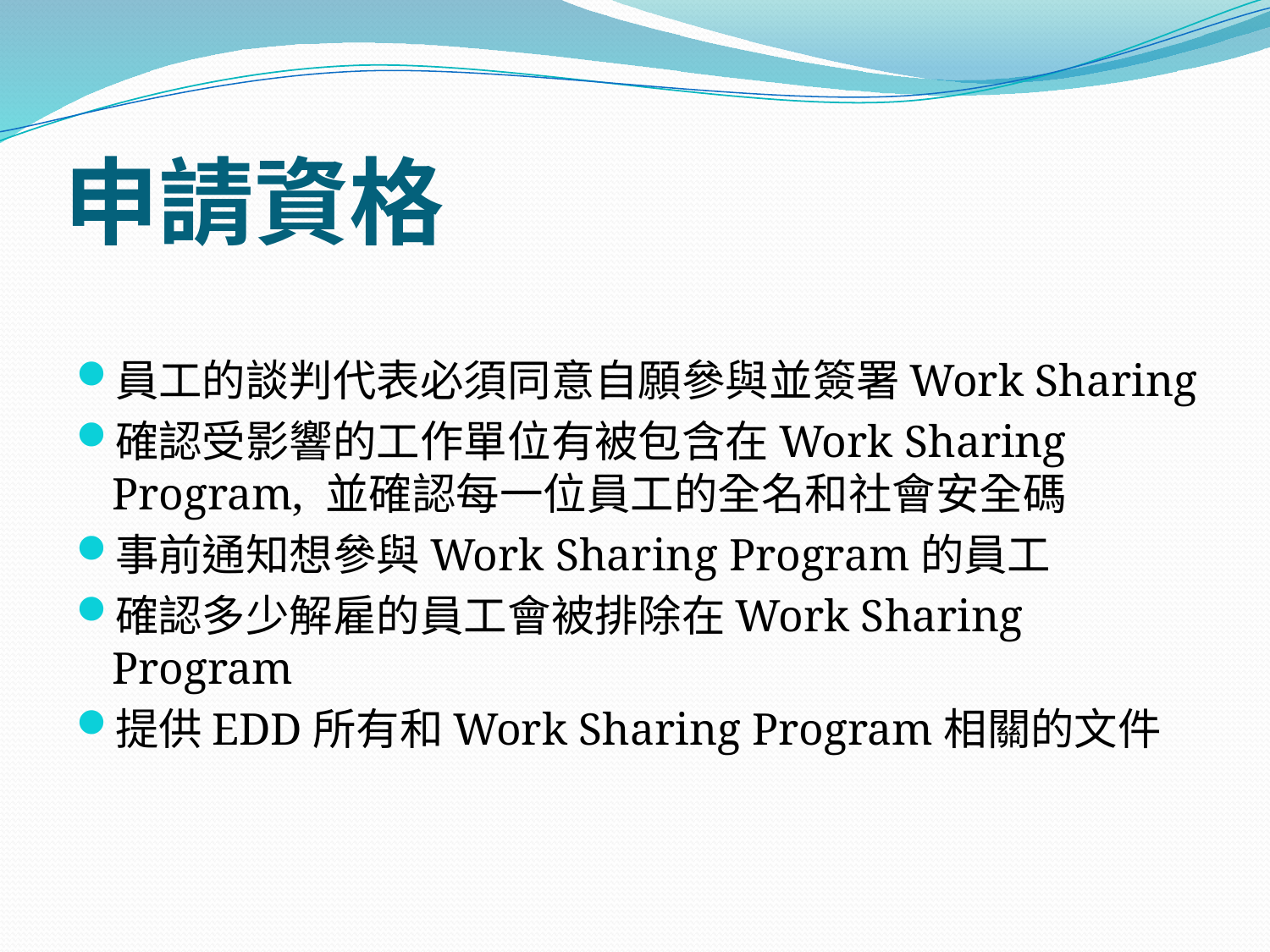

# 申請資格

員工的談判代表必須同意自願參與並簽署Work Sharing
確認受影響的工作單位有被包含在Work Sharing Program, 並確認每一位員工的全名和社會安全碼
事前通知想參與Work Sharing Program的員工
確認多少解雇的員工會被排除在Work Sharing Program
提供EDD所有和Work Sharing Program相關的文件